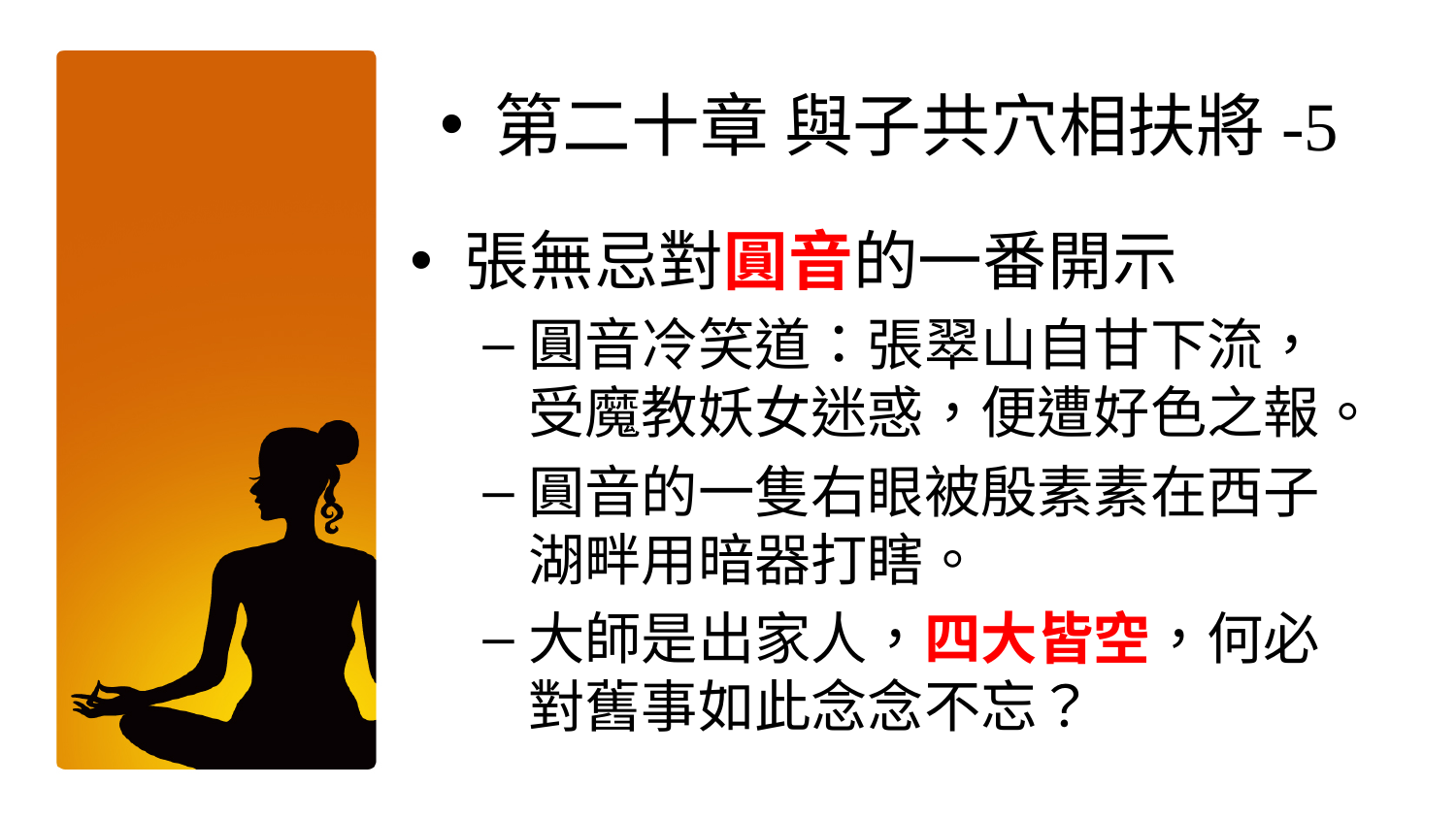

第二十章 與子共穴相扶將-5
張無忌對圓音的一番開示
圓音冷笑道：張翠山自甘下流，受魔教妖女迷惑，便遭好色之報。
圓音的一隻右眼被殷素素在西子湖畔用暗器打瞎。
大師是出家人，四大皆空，何必對舊事如此念念不忘？